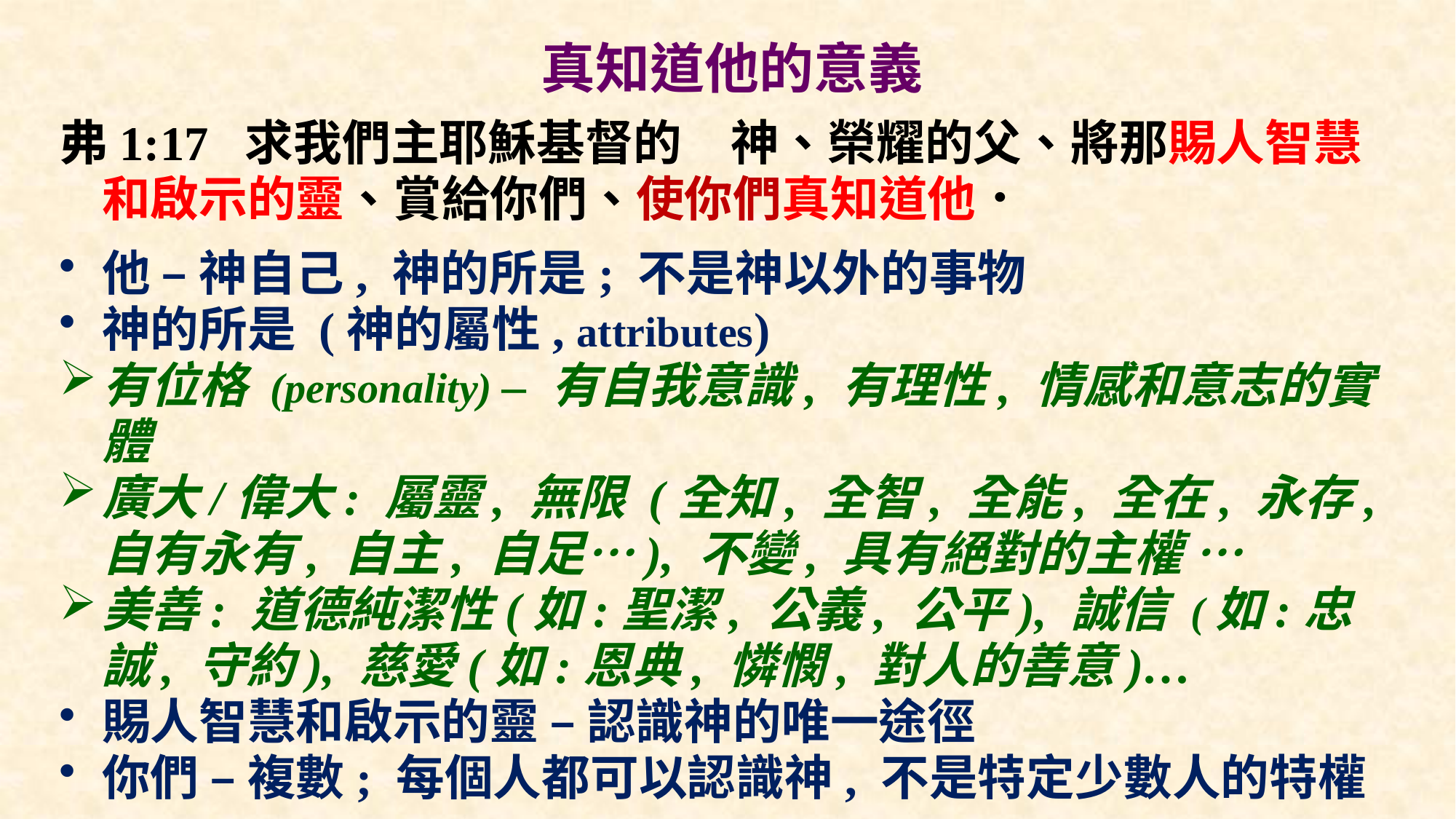

# 真知道他的意義
弗1:17  求我們主耶穌基督的　神、榮耀的父、將那賜人智慧和啟示的靈、賞給你們、使你們真知道他．
他 – 神自己, 神的所是; 不是神以外的事物
神的所是 (神的屬性, attributes)
有位格 (personality) – 有自我意識, 有理性, 情感和意志的實體
廣大/偉大: 屬靈, 無限 (全知, 全智, 全能, 全在, 永存, 自有永有, 自主, 自足…), 不變, 具有絕對的主權 …
美善: 道德純潔性(如:聖潔, 公義, 公平), 誠信 (如:忠誠, 守約), 慈愛(如:恩典, 憐憫, 對人的善意)…
賜人智慧和啟示的靈 – 認識神的唯一途徑
你們 – 複數; 每個人都可以認識神, 不是特定少數人的特權